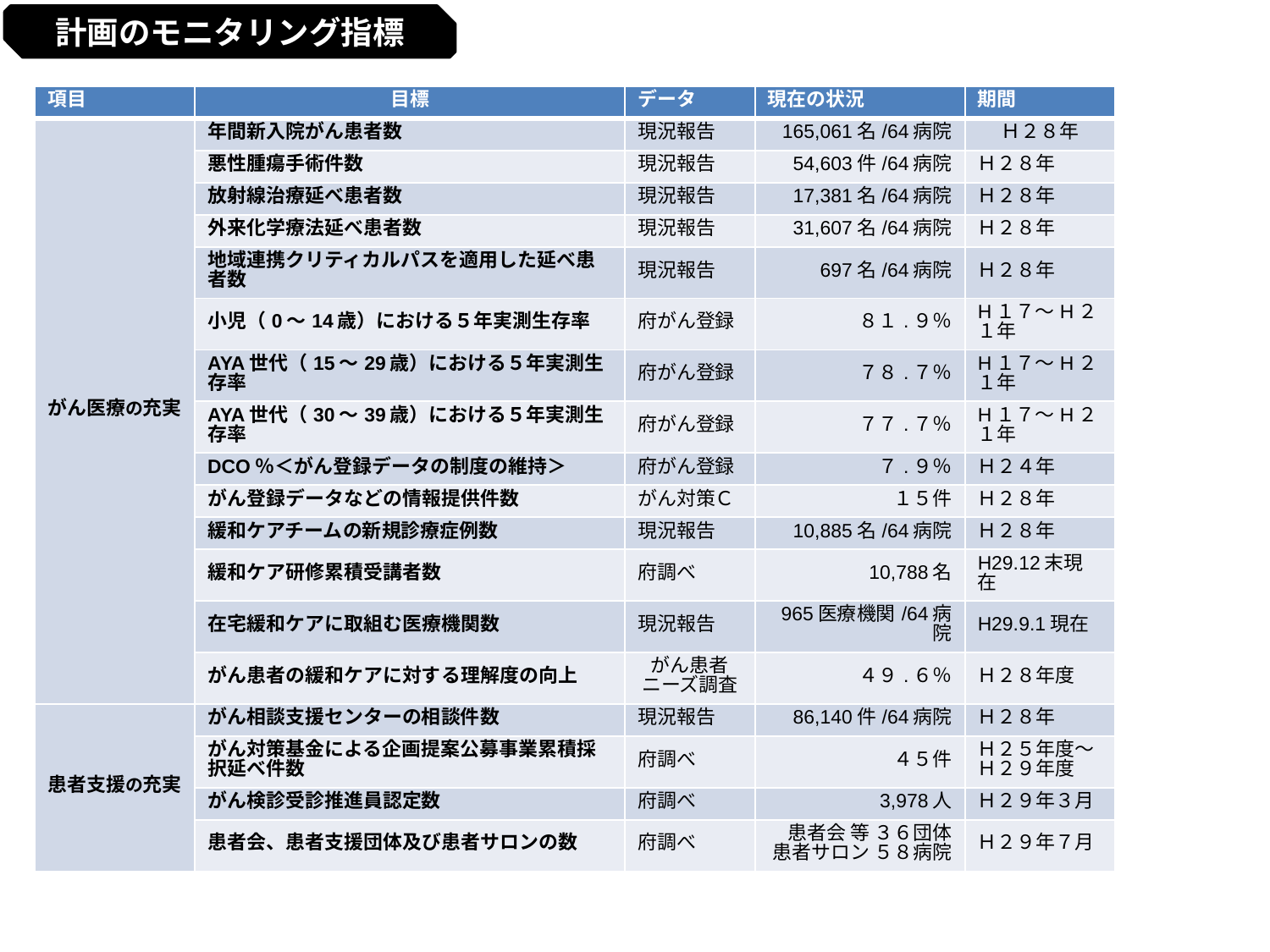

計画のモニタリング指標
| 項目 | 目標 | データ | 現在の状況 | 期間 |
| --- | --- | --- | --- | --- |
| がん医療の充実 | 年間新入院がん患者数 | 現況報告 | 165,061名/64病院 | Ｈ２８年 |
|  | 悪性腫瘍手術件数 | 現況報告 | 54,603件/64病院 | Ｈ２８年 |
|  | 放射線治療延べ患者数 | 現況報告 | 17,381名/64病院 | Ｈ２８年 |
|  | 外来化学療法延べ患者数 | 現況報告 | 31,607名/64病院 | Ｈ２８年 |
|  | 地域連携クリティカルパスを適用した延べ患者数 | 現況報告 | 697名/64病院 | Ｈ２８年 |
|  | 小児（0～14歳）における５年実測生存率 | 府がん登録 | ８１.９％ | H１７～H２１年 |
|  | AYA世代（15～29歳）における５年実測生存率 | 府がん登録 | ７８.７％ | H１７～H２１年 |
|  | AYA世代（30～39歳）における５年実測生存率 | 府がん登録 | ７７.７％ | H１７～H２１年 |
|  | DCO％＜がん登録データの制度の維持＞ | 府がん登録 | ７.９％ | Ｈ２４年 |
|  | がん登録データなどの情報提供件数 | がん対策Ｃ | １５件 | Ｈ２８年 |
|  | 緩和ケアチームの新規診療症例数 | 現況報告 | 10,885名/64病院 | Ｈ２８年 |
|  | 緩和ケア研修累積受講者数 | 府調べ | 10,788名 | H29.12末現在 |
|  | 在宅緩和ケアに取組む医療機関数 | 現況報告 | 965医療機関/64病院 | H29.9.1現在 |
|  | がん患者の緩和ケアに対する理解度の向上 | がん患者 ニーズ調査 | ４９.６％ | Ｈ２８年度 |
| 患者支援の充実 | がん相談支援センターの相談件数 | 現況報告 | 86,140件/64病院 | Ｈ２８年 |
|  | がん対策基金による企画提案公募事業累積採択延べ件数 | 府調べ | ４５件 | Ｈ２５年度～ Ｈ２９年度 |
|  | がん検診受診推進員認定数 | 府調べ | 3,978人 | Ｈ２９年３月 |
|  | 患者会、患者支援団体及び患者サロンの数 | 府調べ | 患者会 等 ３６団体 患者サロン ５８病院 | Ｈ２９年７月 |